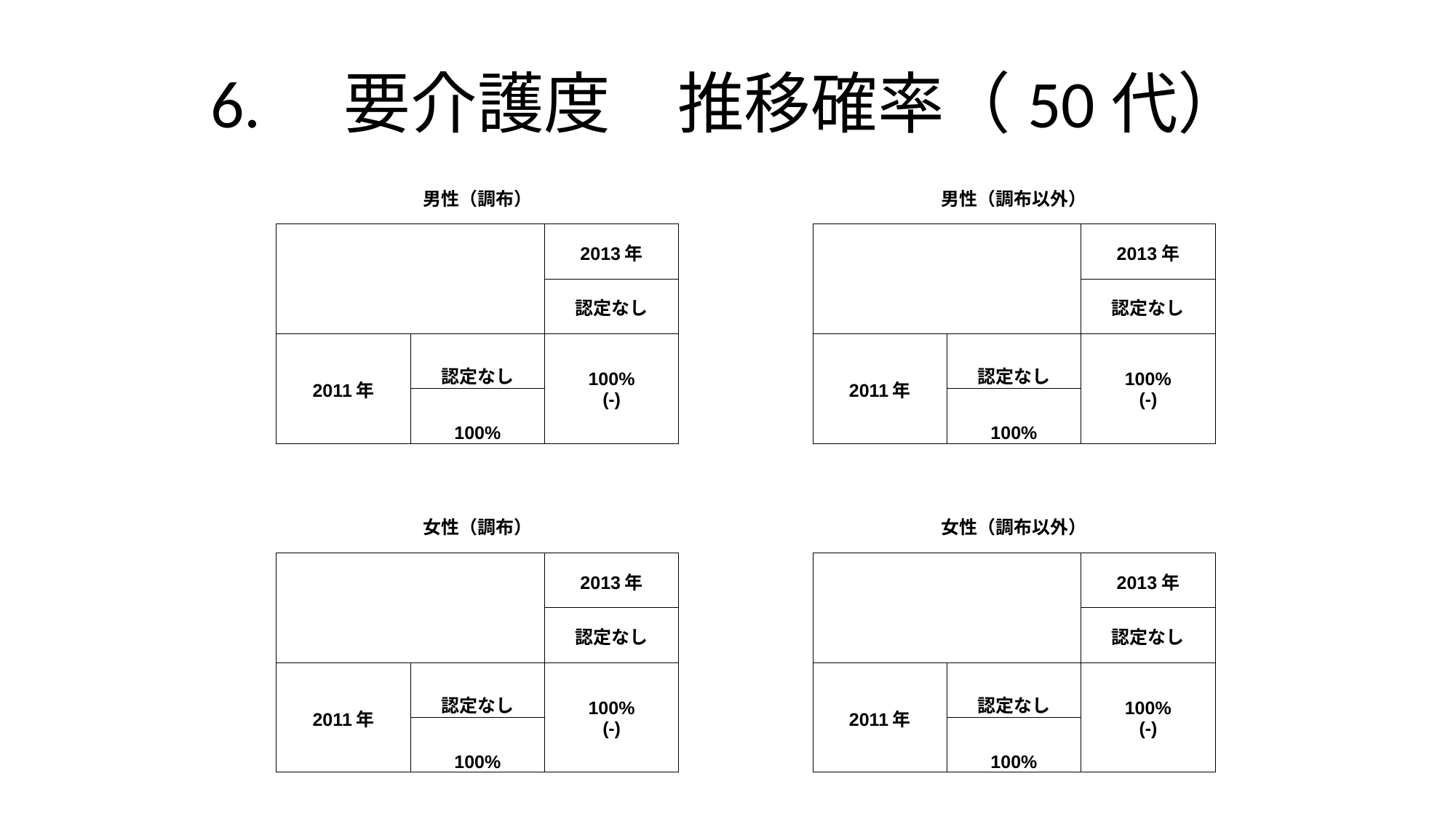

# 6.　要介護度　推移確率（50代）
| 男性（調布） |  |  |  | 男性（調布以外） |  |  |
| --- | --- | --- | --- | --- | --- | --- |
|  |  | 2013年 |  |  |  | 2013年 |
|  |  | 認定なし |  |  |  | 認定なし |
| 2011年 | 認定なし | 100% (-) |  | 2011年 | 認定なし | 100% (-) |
|  | 100% |  |  |  | 100% |  |
|  |  |  |  |  |  |  |
| 女性（調布） |  |  |  | 女性（調布以外） |  |  |
|  |  | 2013年 |  |  |  | 2013年 |
|  |  | 認定なし |  |  |  | 認定なし |
| 2011年 | 認定なし | 100% (-) |  | 2011年 | 認定なし | 100% (-) |
|  | 100% |  |  |  | 100% |  |